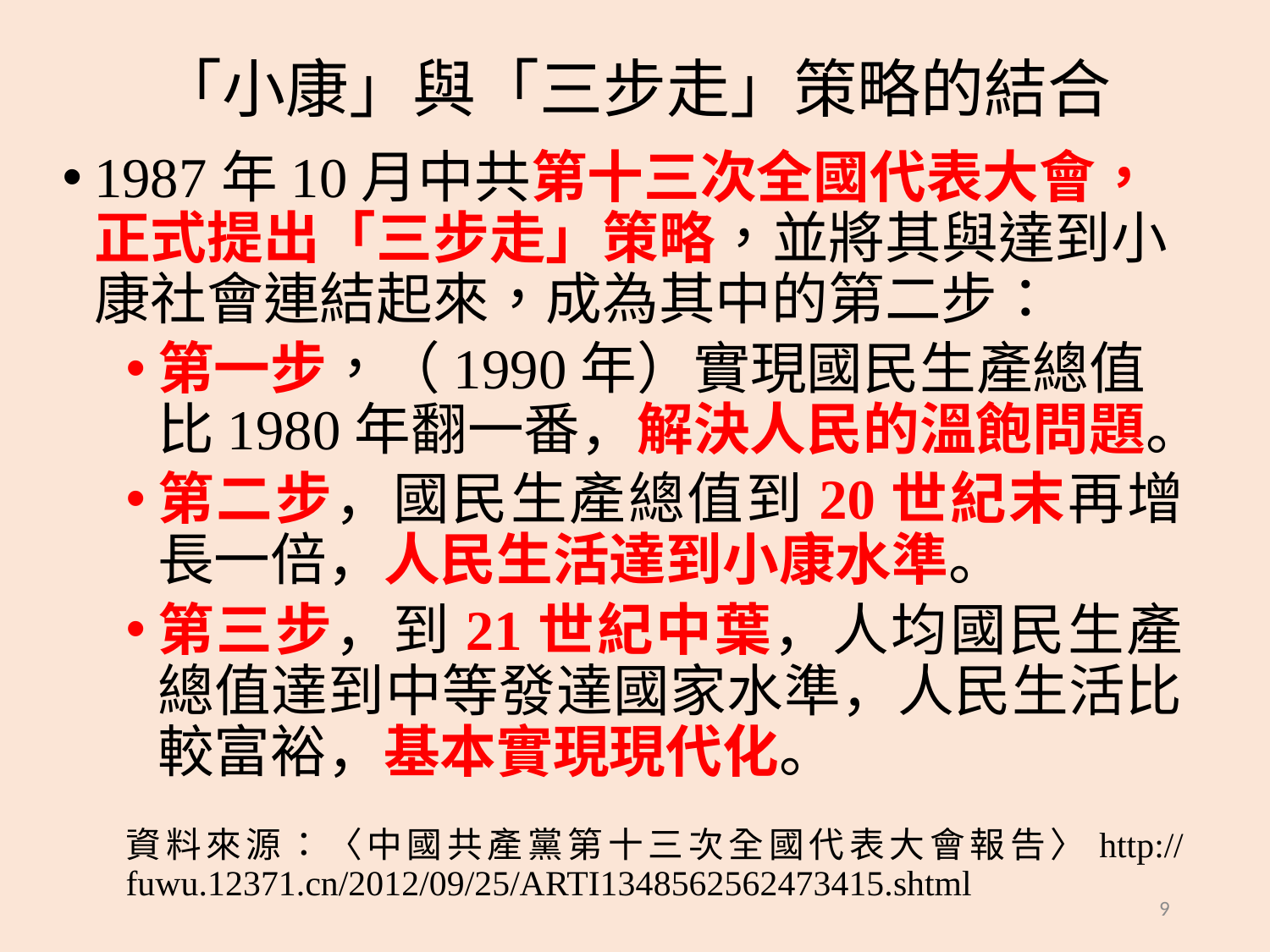

# 「小康」與「三步走」策略的結合
1987年10月中共第十三次全國代表大會，正式提出「三步走」策略，並將其與達到小康社會連結起來，成為其中的第二步：
第一步，（1990年）實現國民生產總值比1980年翻一番，解決人民的溫飽問題。
第二步，國民生產總值到20世紀末再增長一倍，人民生活達到小康水準。
第三步，到21世紀中葉，人均國民生產總值達到中等發達國家水準，人民生活比較富裕，基本實現現代化。

資料來源：〈中國共產黨第十三次全國代表大會報告〉http://fuwu.12371.cn/2012/09/25/ARTI1348562562473415.shtml
9